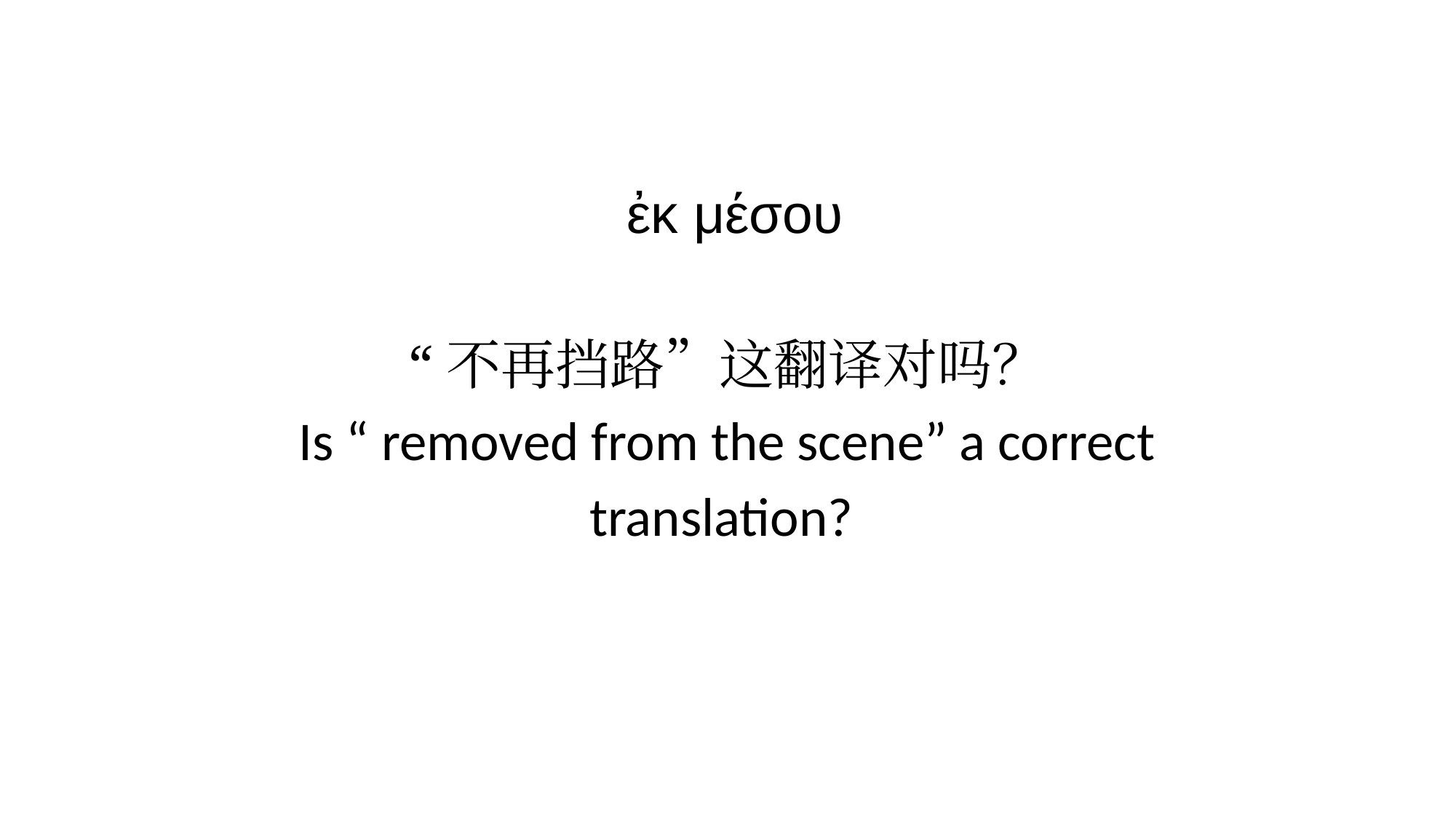

# ἐκ μέσου “不再挡路”这翻译对吗？ Is “ removed from the scene” a correct translation?